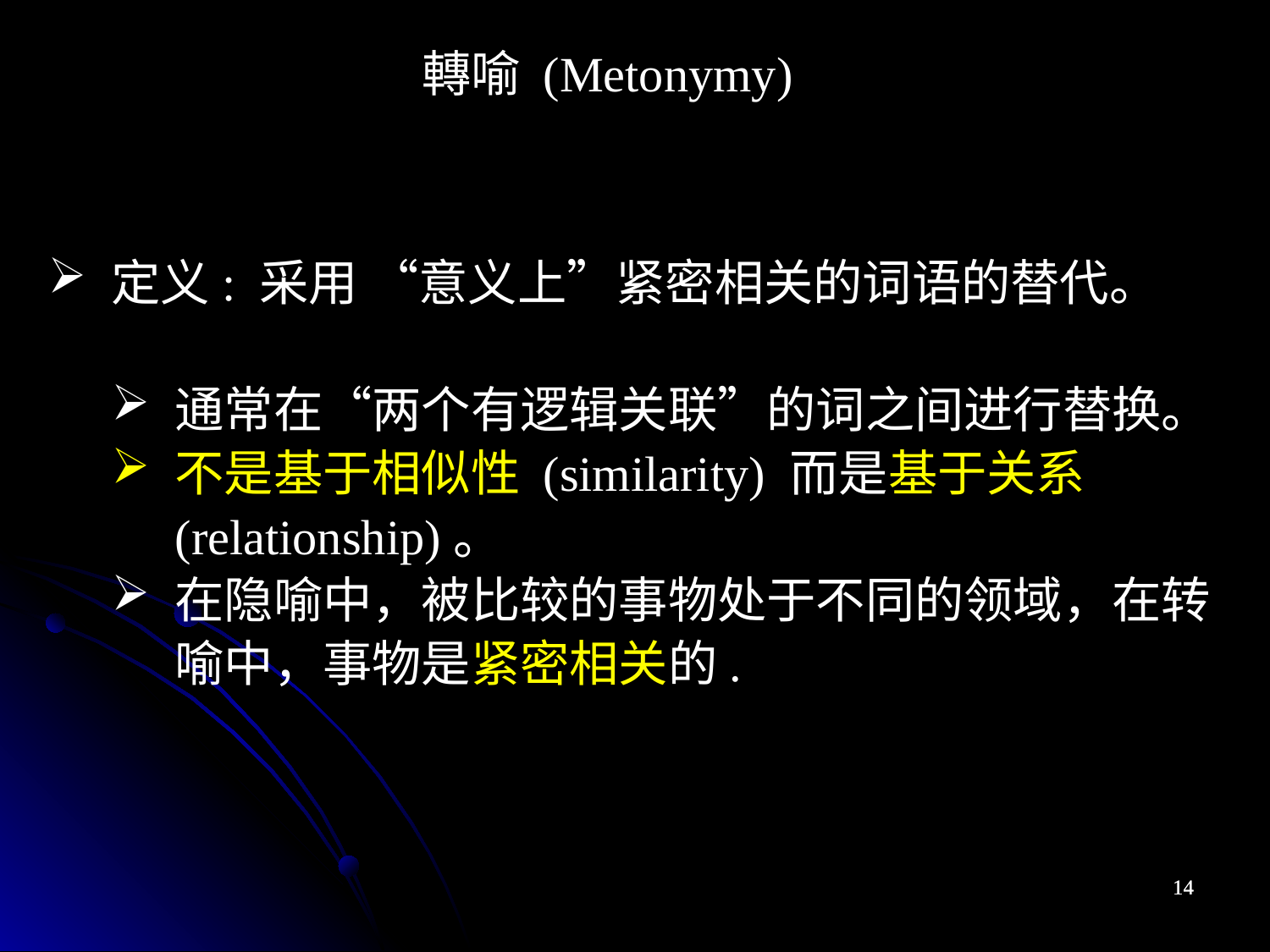

轉喻 (Metonymy)
定义: 采用 “意义上”紧密相关的词语的替代。

通常在“两个有逻辑关联”的词之间进行替换。
不是基于相似性 (similarity) 而是基于关系 (relationship)。
在隐喻中，被比较的事物处于不同的领域，在转喻中，事物是紧密相关的.

14
14